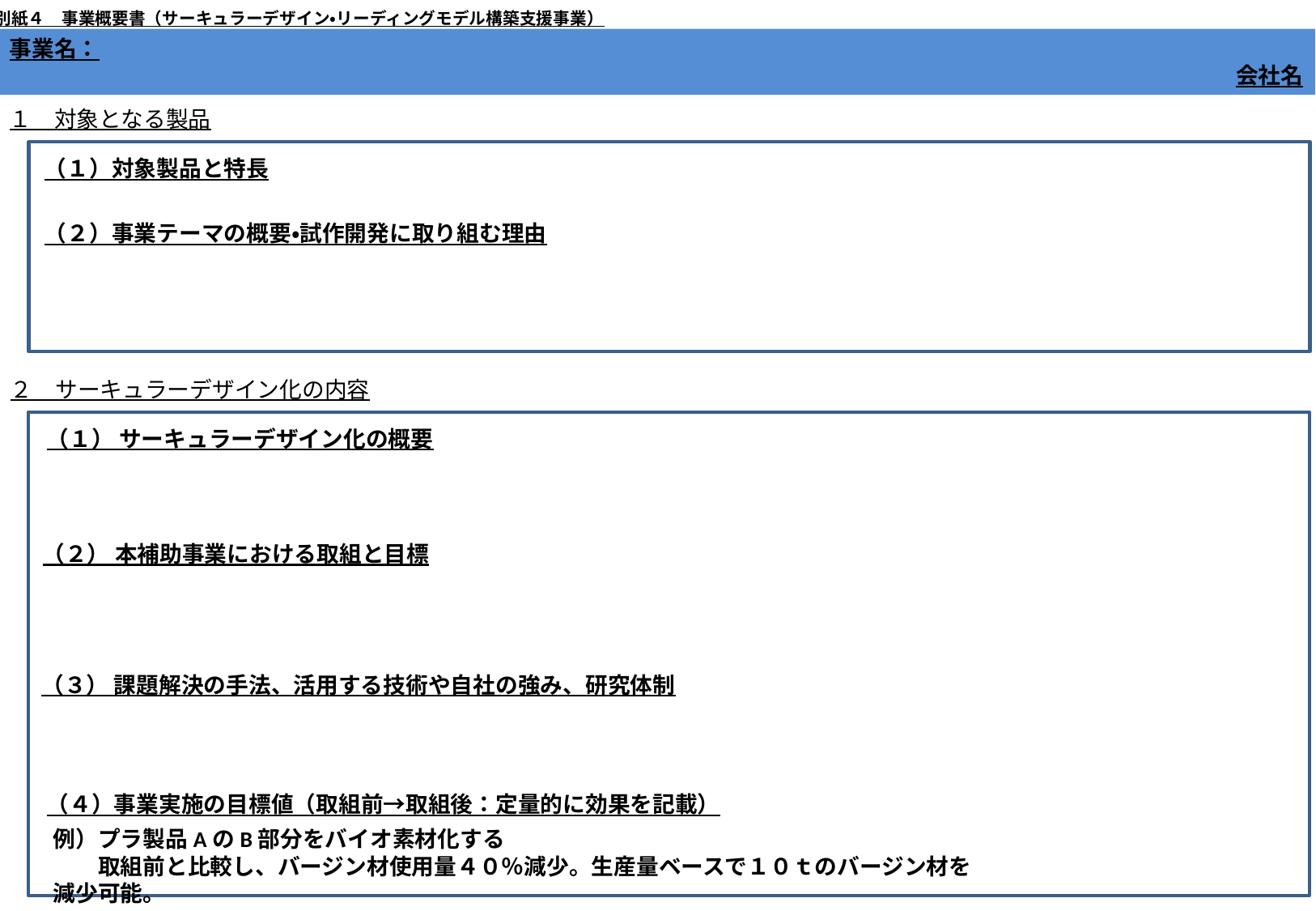

別紙４　事業概要書（サーキュラーデザイン・リーディングモデル構築支援事業）
事業名：
会社名
１　対象となる製品

（１）対象製品と特長
（２）事業テーマの概要・試作開発に取り組む理由

２　サーキュラーデザイン化の内容

（１） サーキュラーデザイン化の概要
（２） 本補助事業における取組と目標
（３） 課題解決の手法、活用する技術や自社の強み、研究体制
（４）事業実施の目標値（取組前→取組後：定量的に効果を記載）
例）プラ製品AのB部分をバイオ素材化する
　　取組前と比較し、バージン材使用量４０％減少。生産量ベースで１０ｔのバージン材を減少可能。